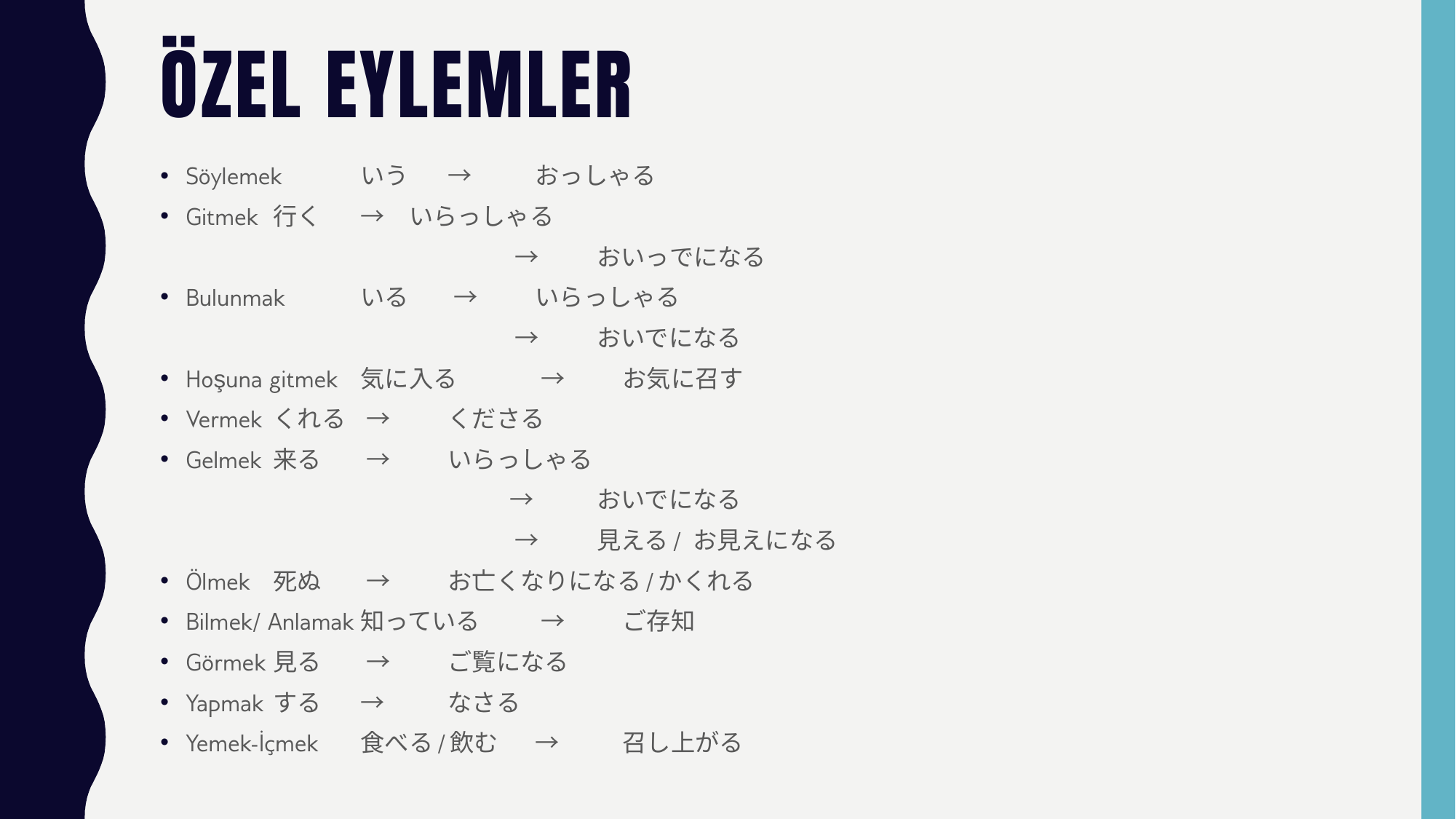

# Özel eylemler
Söylemek 	いう		→	おっしゃる
Gitmek		行く		→　いらっしゃる
				 → 	おいっでになる
Bulunmak	いる		 →	いらっしゃる
				 →	おいでになる
Hoşuna gitmek	気に入る		 →	お気に召す
Vermek		くれる		 →	くださる
Gelmek		来る		 →	いらっしゃる
		 		→	おいでになる
				 →	見える/ お見えになる
Ölmek		死ぬ		 →	お亡くなりになる/かくれる
Bilmek/ Anlamak	知っている	 →	ご存知
Görmek	見る		 →	ご覧になる
Yapmak		する		→	なさる
Yemek-İçmek	食べる/飲む	→	召し上がる